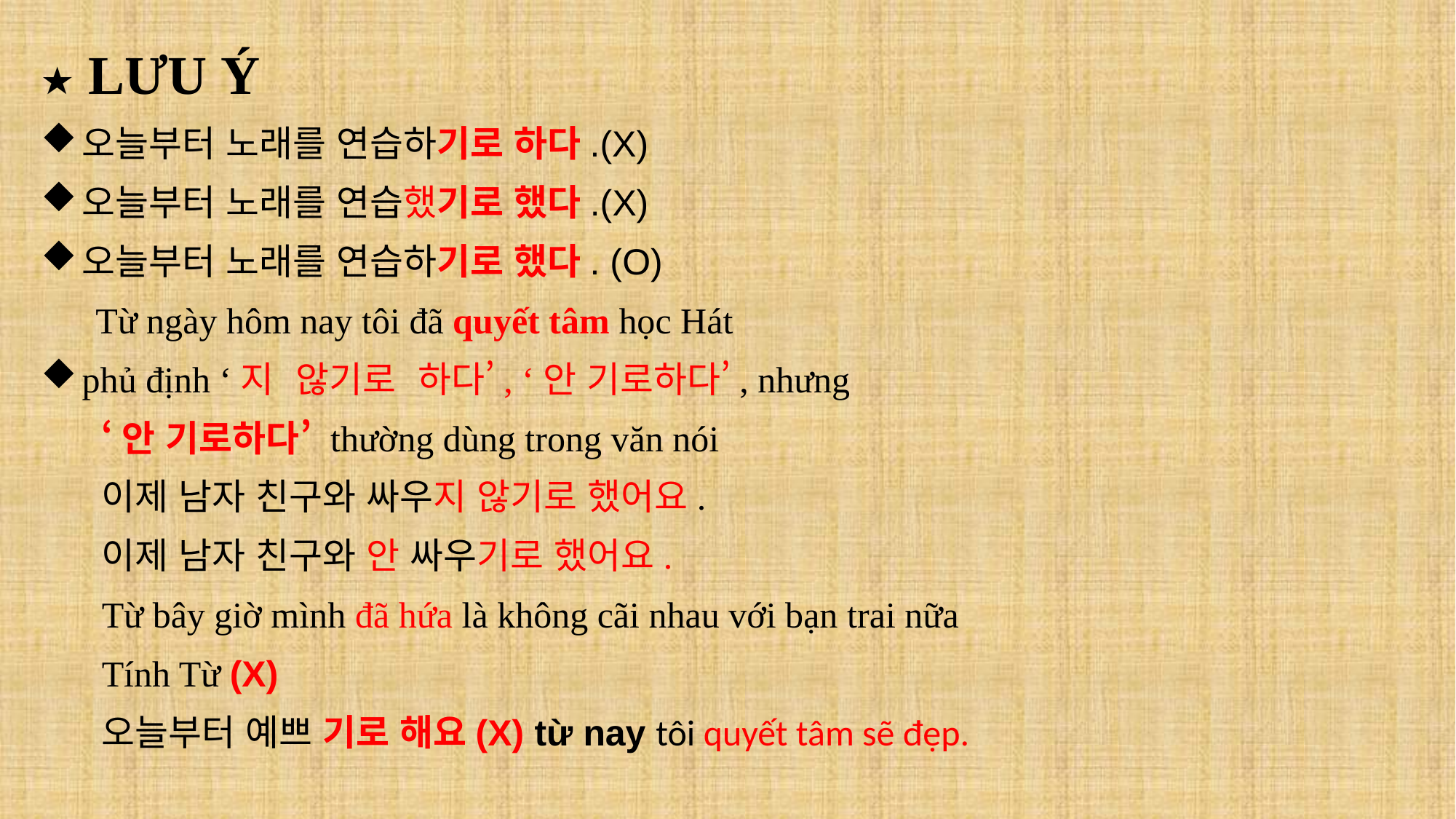

★ LƯU Ý
오늘부터 노래를 연습하기로 하다.(X)
오늘부터 노래를 연습했기로 했다.(X)
오늘부터 노래를 연습하기로 했다. (O)
      Từ ngày hôm nay tôi đã quyết tâm học Hát
phủ định ‘지 않기로 하다’, ‘안 기로하다’, nhưng
‘안 기로하다’ thường dùng trong văn nói
이제 남자 친구와 싸우지 않기로 했어요.
이제 남자 친구와 안 싸우기로 했어요.
Từ bây giờ mình đã hứa là không cãi nhau với bạn trai nữa
Tính Từ (X)
오늘부터 예쁘 기로 해요(X) từ nay tôi quyết tâm sẽ đẹp.